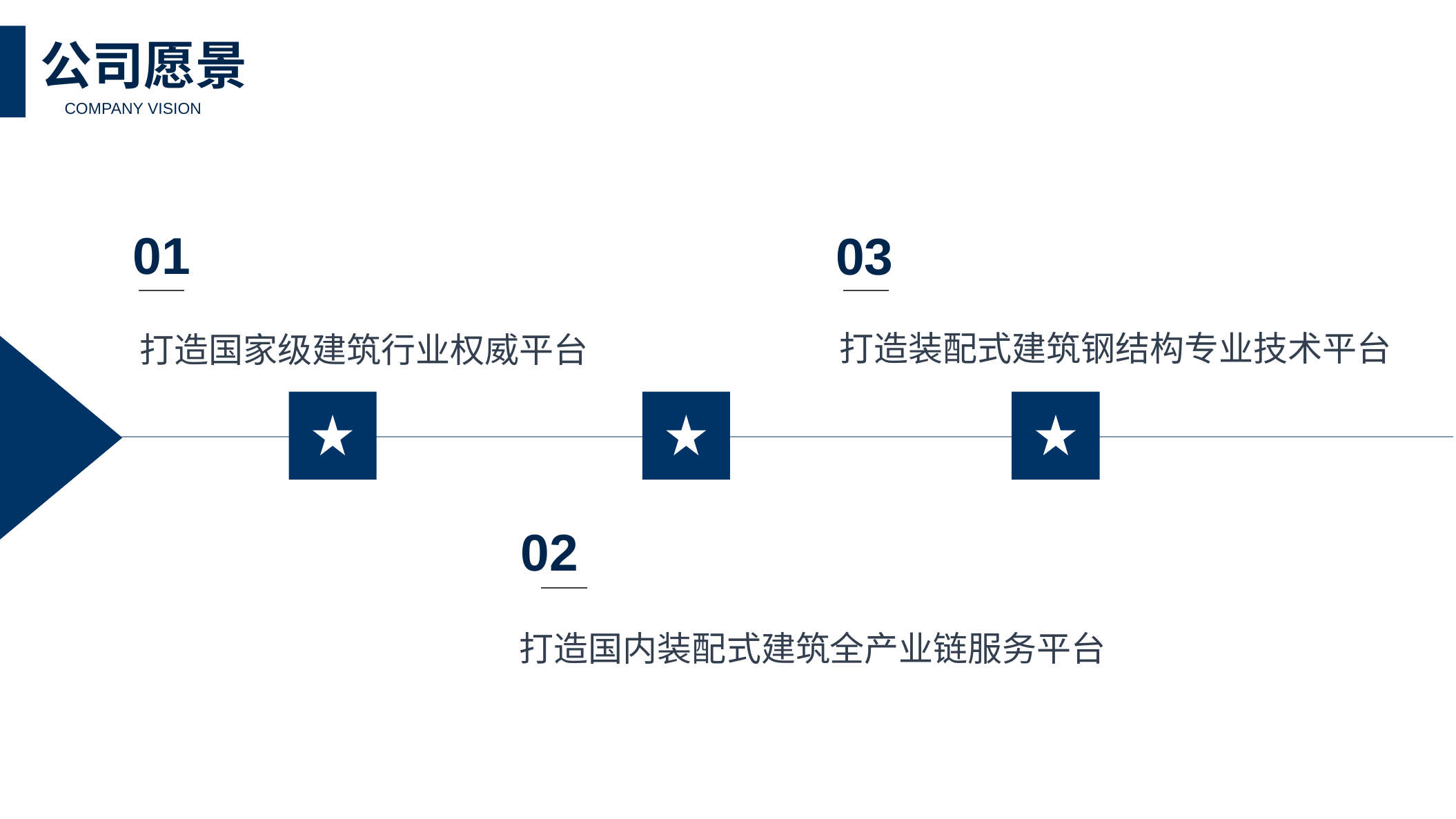

公司愿景
COMPANY VISION
01

打造国家级建筑行业权威平台
03

打造装配式建筑钢结构专业技术平台

02

打造国内装配式建筑全产业链服务平台